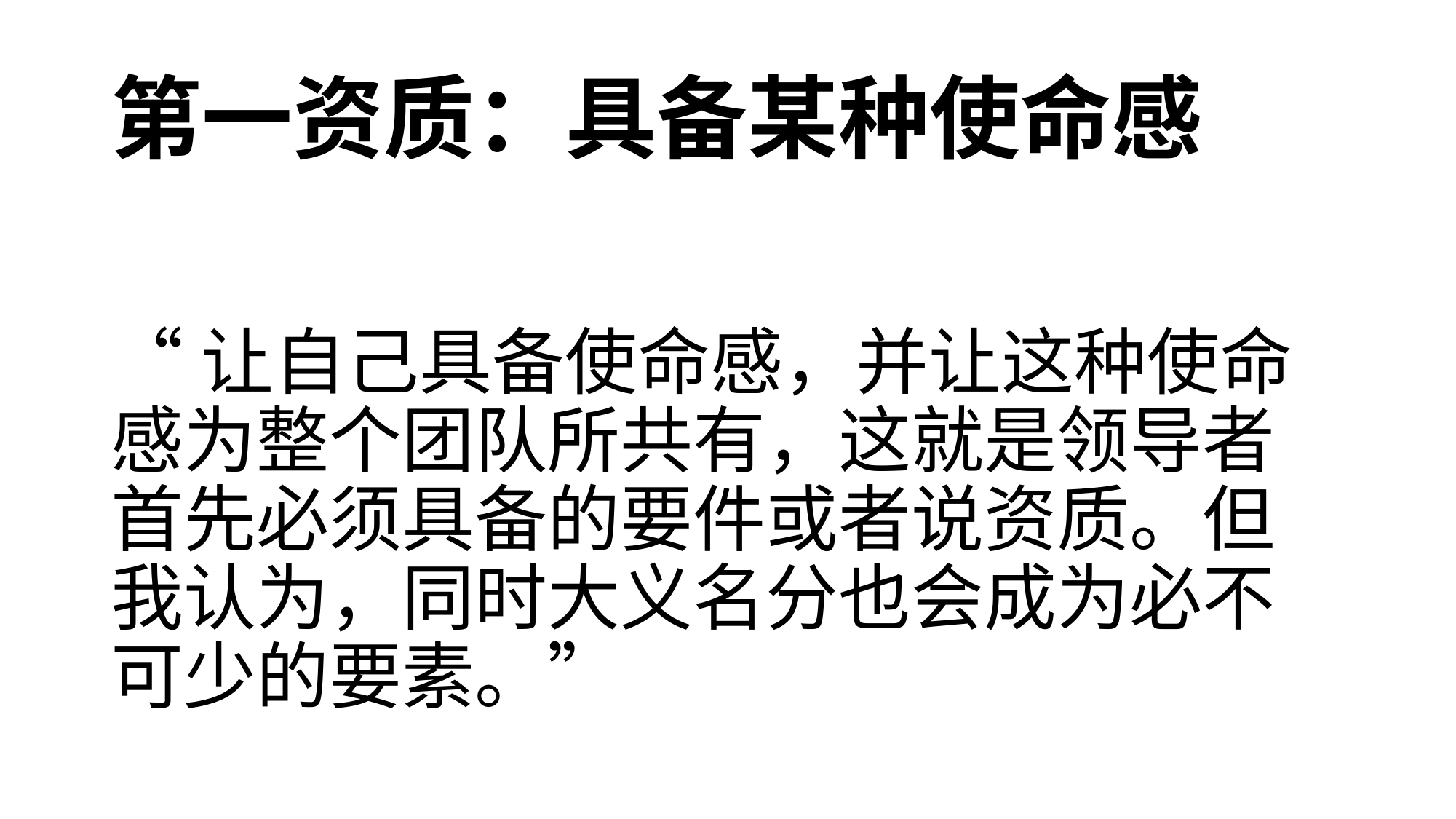

# 第一资质：具备某种使命感

“让自己具备使命感，并让这种使命感为整个团队所共有，这就是领导者首先必须具备的要件或者说资质。但我认为，同时大义名分也会成为必不可少的要素。”